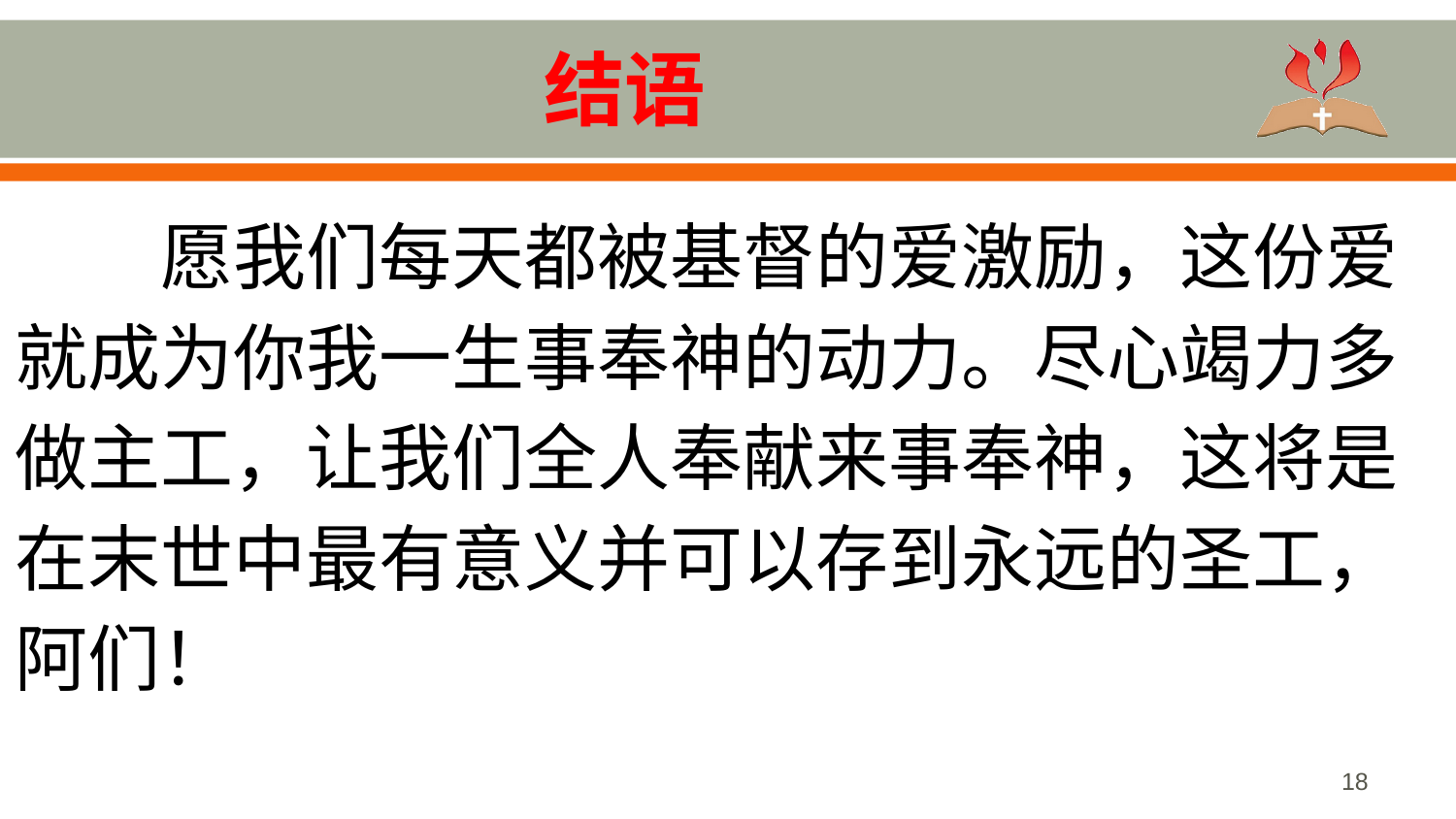

# 结语
愿我们每天都被基督的爱激励，这份爱就成为你我一生事奉神的动力。尽心竭力多做主工，让我们全人奉献来事奉神，这将是在末世中最有意义并可以存到永远的圣工，阿们！

18